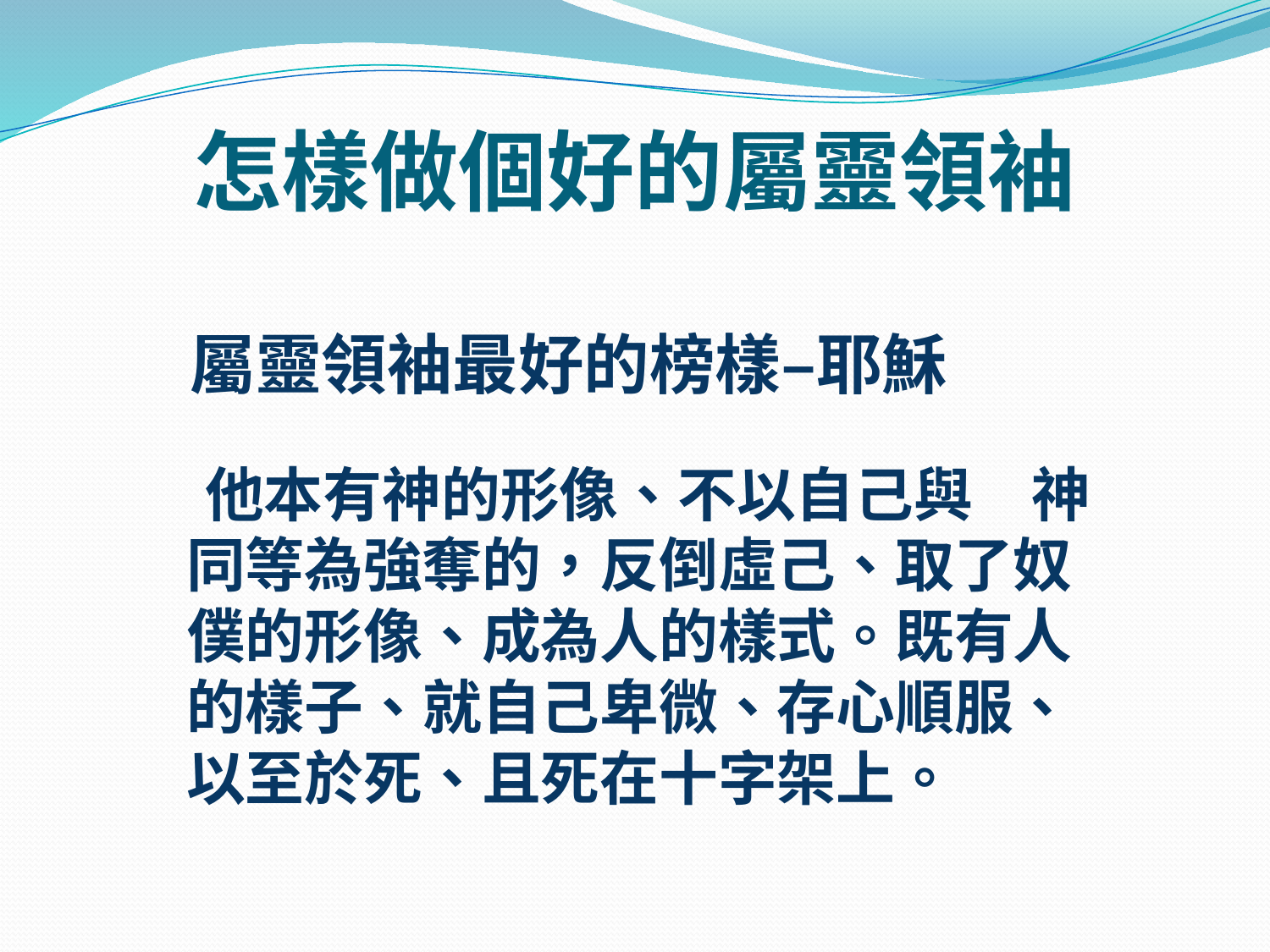

# 怎樣做個好的屬靈領袖
屬靈領袖最好的榜樣–耶穌

   他本有神的形像、不以自己與　神同等為強奪的，反倒虛己、取了奴僕的形像、成為人的樣式。既有人的樣子、就自己卑微、存心順服、以至於死、且死在十字架上。